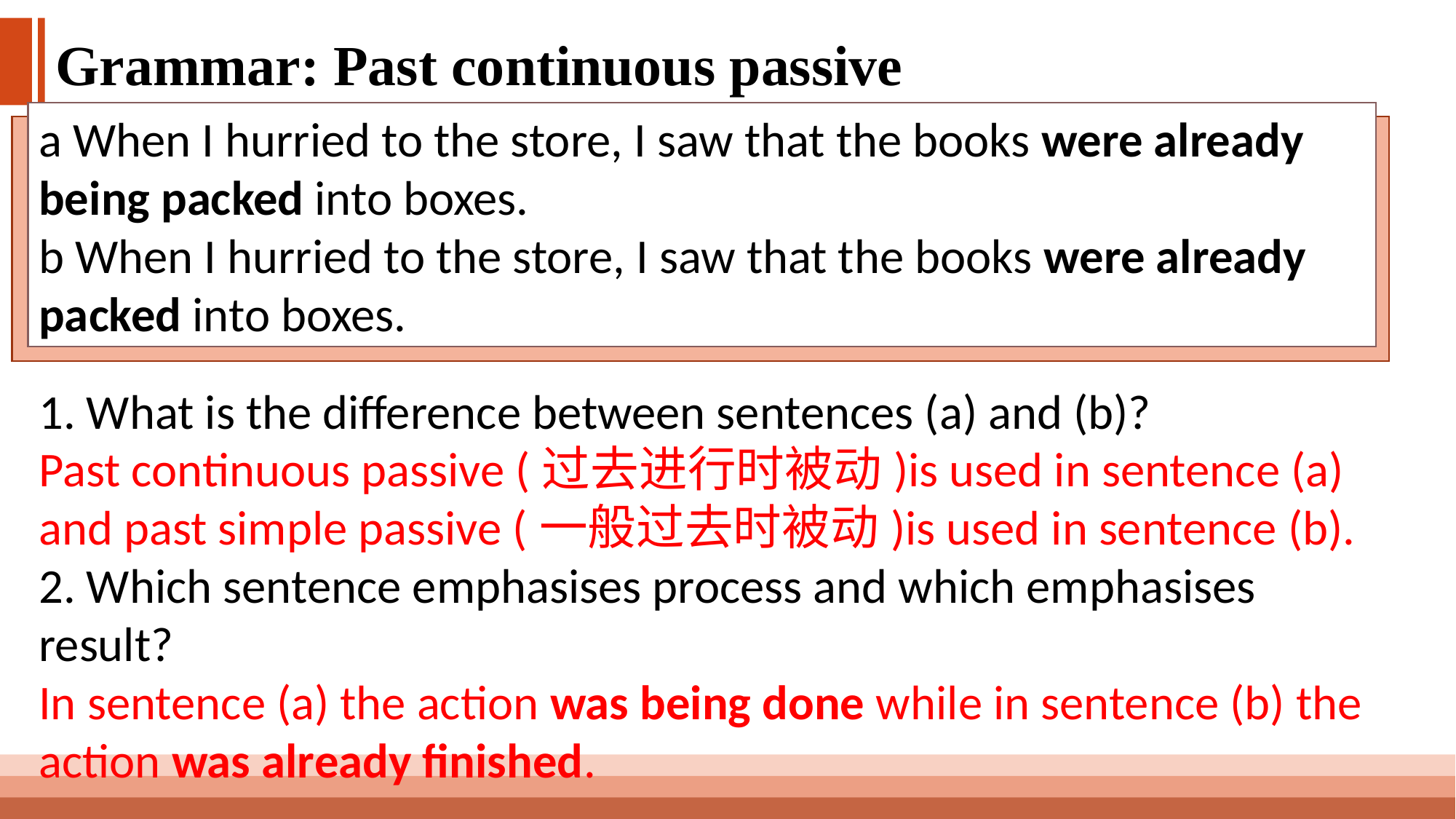

Grammar: Past continuous passive
a When I hurried to the store, I saw that the books were already being packed into boxes.
b When I hurried to the store, I saw that the books were already packed into boxes.

1. What is the difference between sentences (a) and (b)?
Past continuous passive (过去进行时被动)is used in sentence (a) and past simple passive (一般过去时被动)is used in sentence (b).
2. Which sentence emphasises process and which emphasises result?
In sentence (a) the action was being done while in sentence (b) the action was already finished.